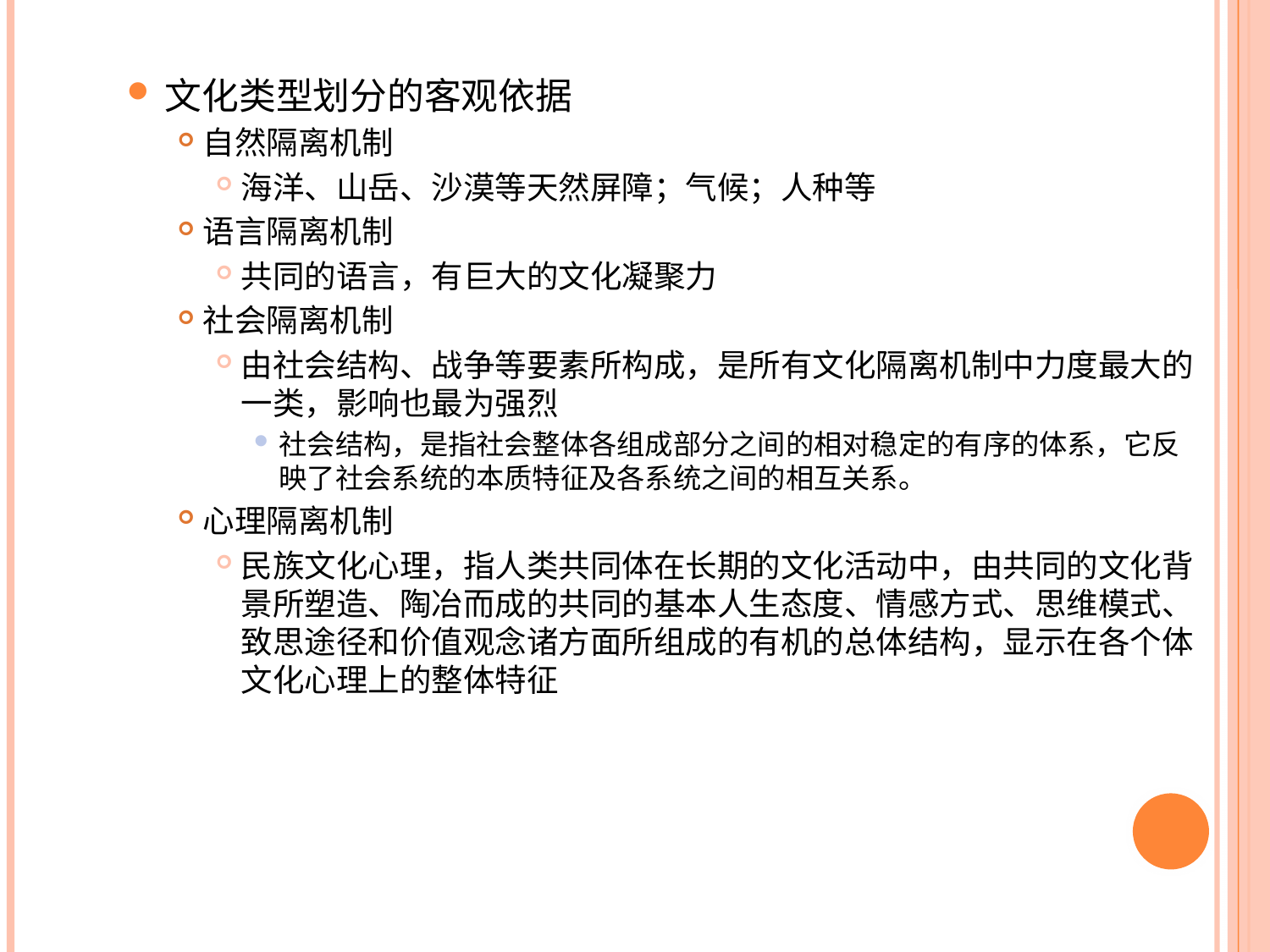

文化类型划分的客观依据
自然隔离机制
海洋、山岳、沙漠等天然屏障；气候；人种等
语言隔离机制
共同的语言，有巨大的文化凝聚力
社会隔离机制
由社会结构、战争等要素所构成，是所有文化隔离机制中力度最大的一类，影响也最为强烈
社会结构，是指社会整体各组成部分之间的相对稳定的有序的体系，它反映了社会系统的本质特征及各系统之间的相互关系。
心理隔离机制
民族文化心理，指人类共同体在长期的文化活动中，由共同的文化背景所塑造、陶冶而成的共同的基本人生态度、情感方式、思维模式、致思途径和价值观念诸方面所组成的有机的总体结构，显示在各个体文化心理上的整体特征